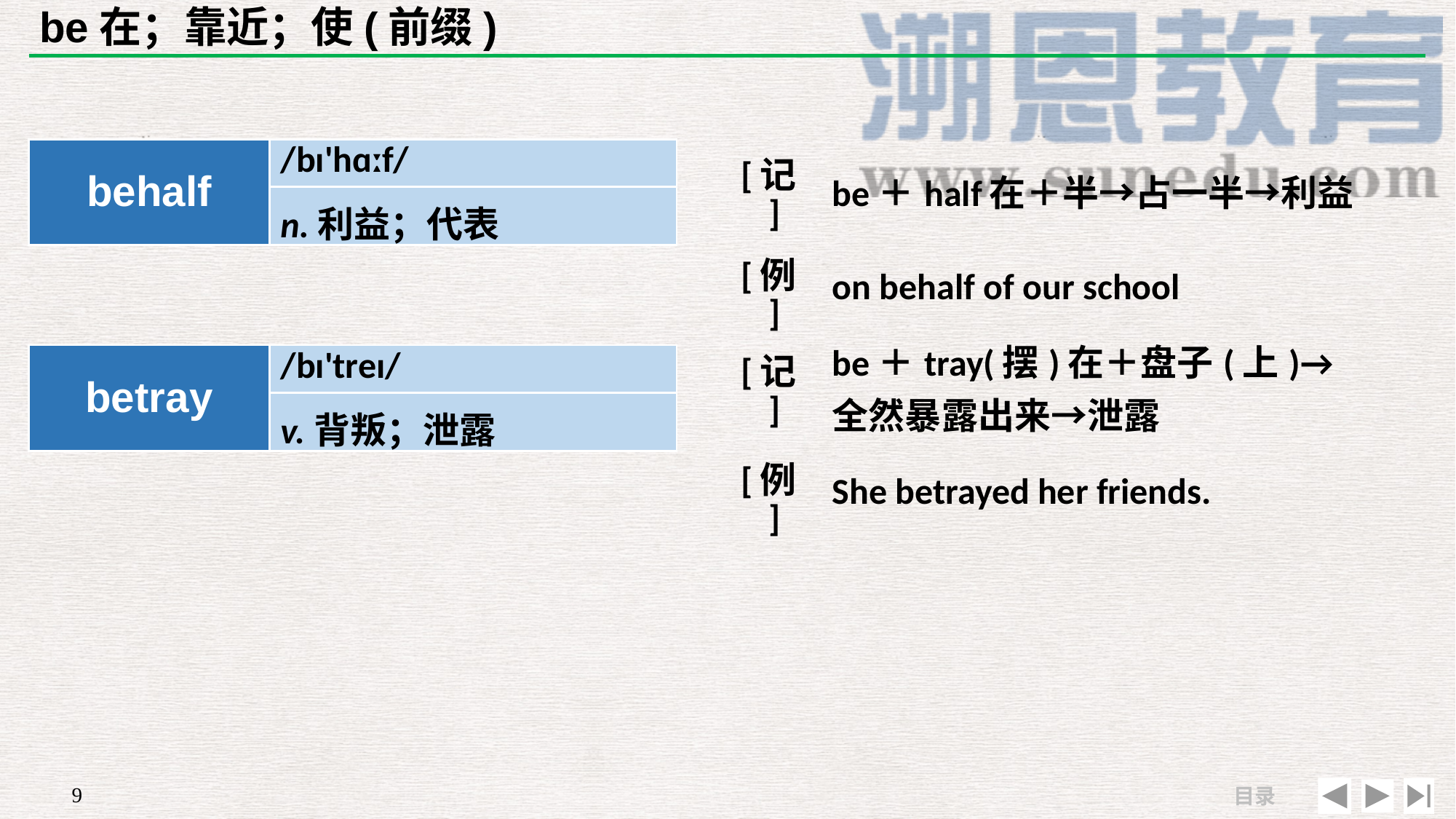

# be在；靠近；使(前缀)

| behalf | /bɪ'hɑːf/ |
| --- | --- |
|  |  |
| [记] | be＋half在＋半→占一半→利益 |
| --- | --- |
| [例] | on behalf of our school |
n.利益；代表
| [记] | be＋tray(摆)在＋盘子(上)→全然暴露出来→泄露 |
| --- | --- |
| [例] | She betrayed her friends. |
| betray | /bɪ'treɪ/ |
| --- | --- |
|  |  |
v.背叛；泄露